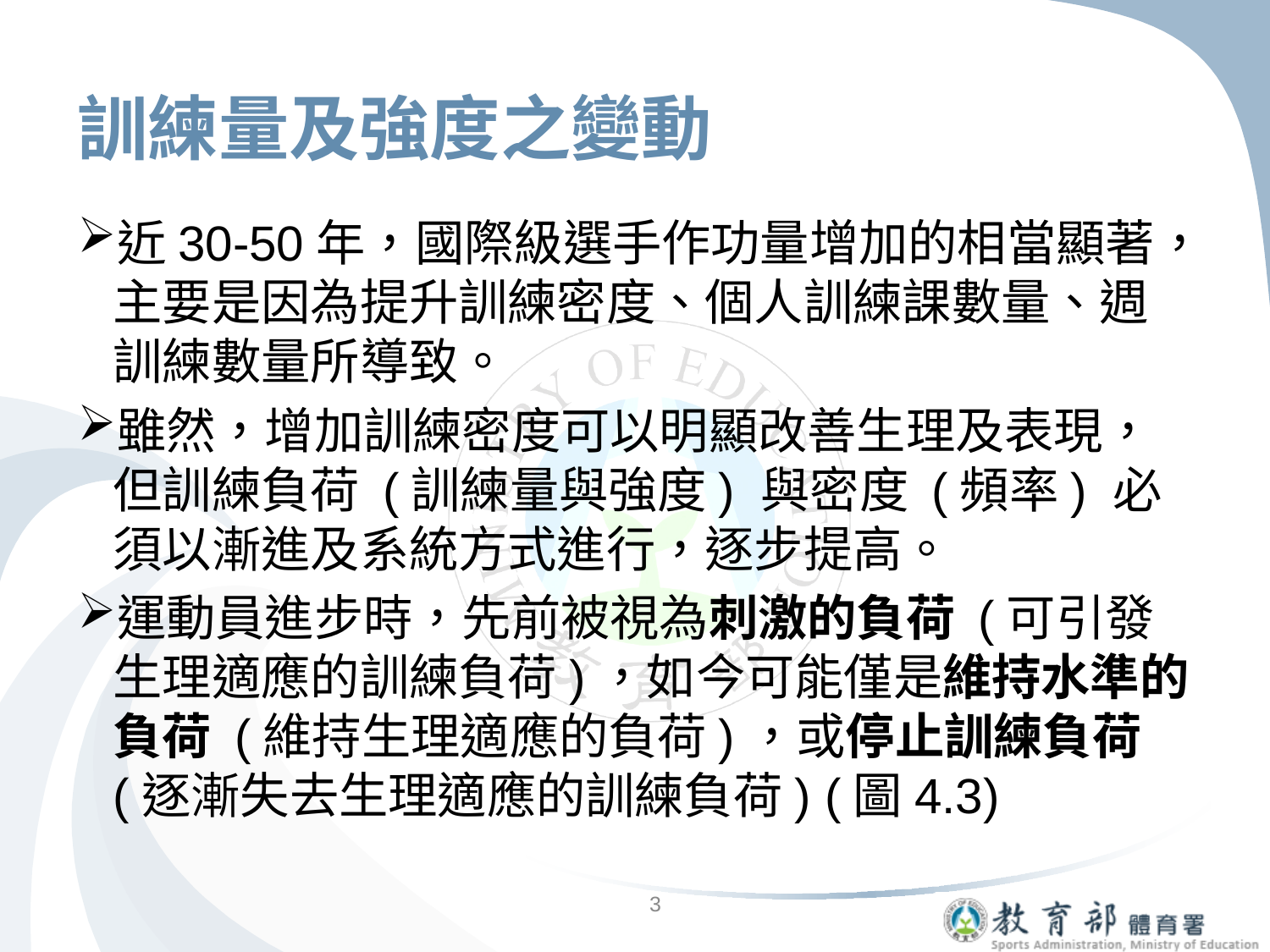

# 訓練量及強度之變動
近30-50年，國際級選手作功量增加的相當顯著，主要是因為提升訓練密度、個人訓練課數量、週訓練數量所導致。
雖然，增加訓練密度可以明顯改善生理及表現，但訓練負荷 (訓練量與強度) 與密度 (頻率) 必須以漸進及系統方式進行，逐步提高。
運動員進步時，先前被視為刺激的負荷 (可引發生理適應的訓練負荷)，如今可能僅是維持水準的負荷 (維持生理適應的負荷)，或停止訓練負荷 (逐漸失去生理適應的訓練負荷) (圖4.3)
3